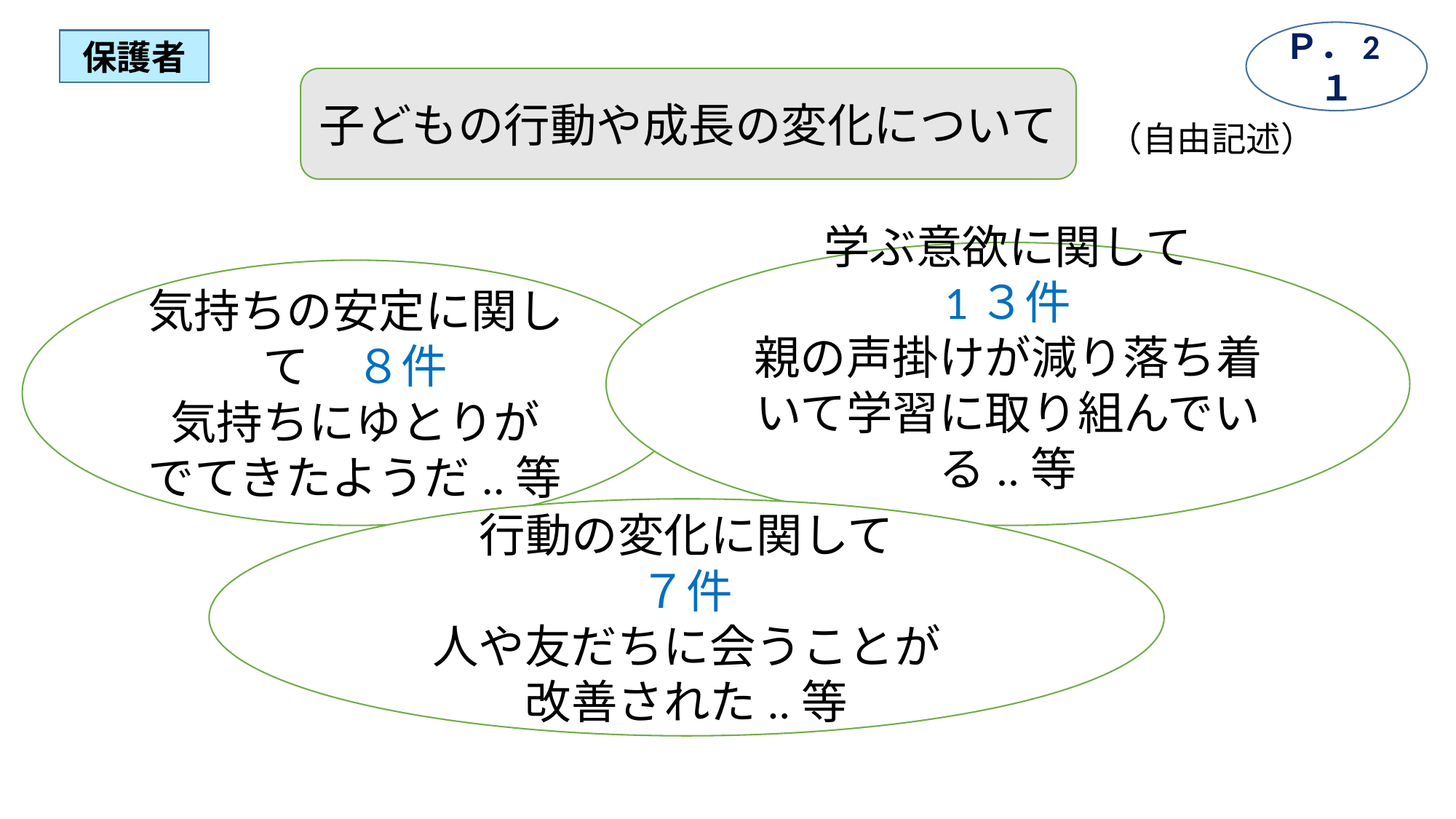

Ｐ．2１
保護者
子どもの行動や成長の変化について
（自由記述）
学ぶ意欲に関して
1３件
親の声掛けが減り落ち着いて学習に取り組んでいる..等

気持ちの安定に関して　８件
気持ちにゆとりが
でてきたようだ..等
行動の変化に関して
７件
人や友だちに会うことが
改善された..等